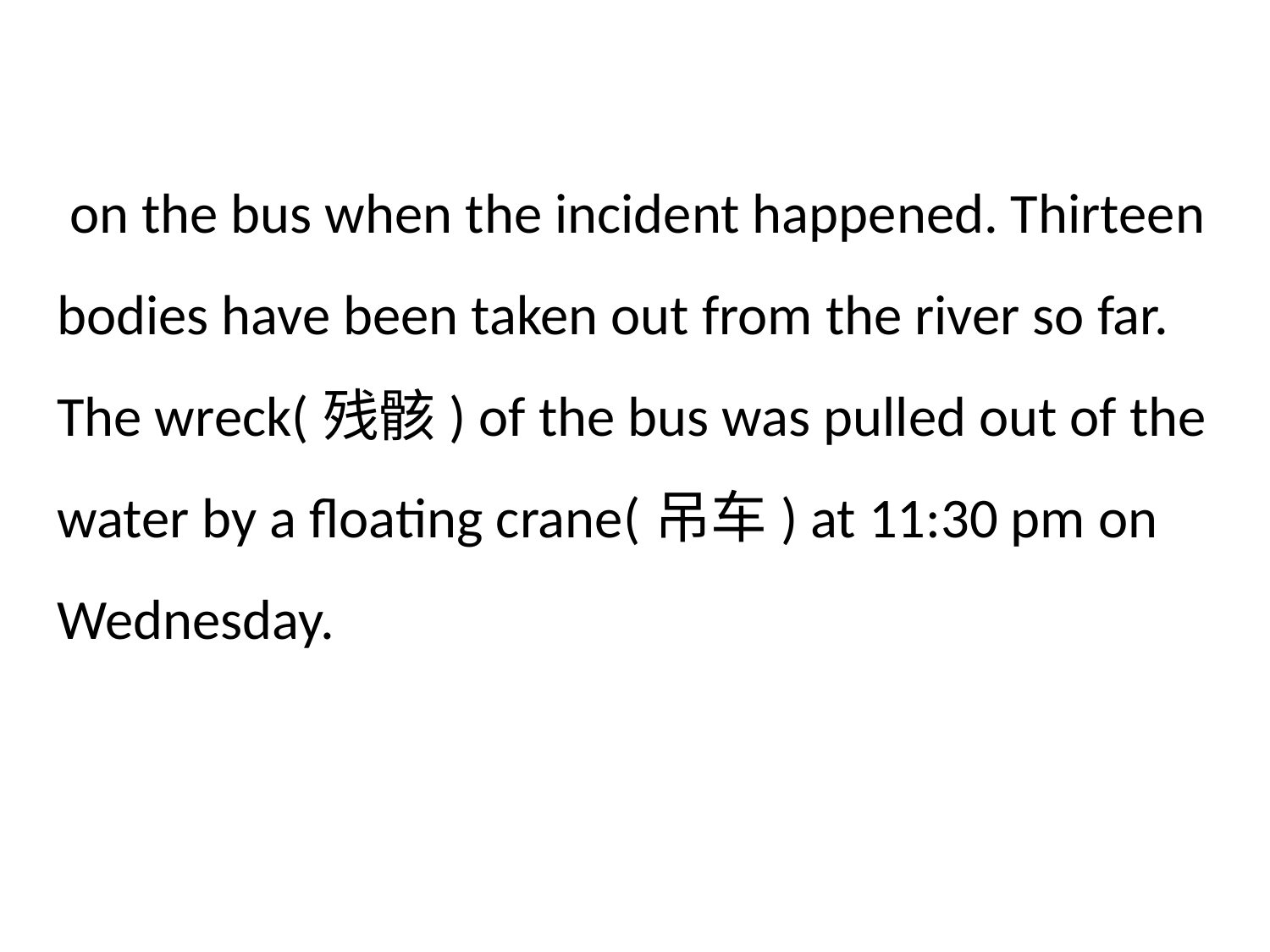

on the bus when the incident happened. Thirteen bodies have been taken out from the river so far. The wreck(残骸) of the bus was pulled out of the water by a floating crane(吊车) at 11:30 pm on Wednesday.